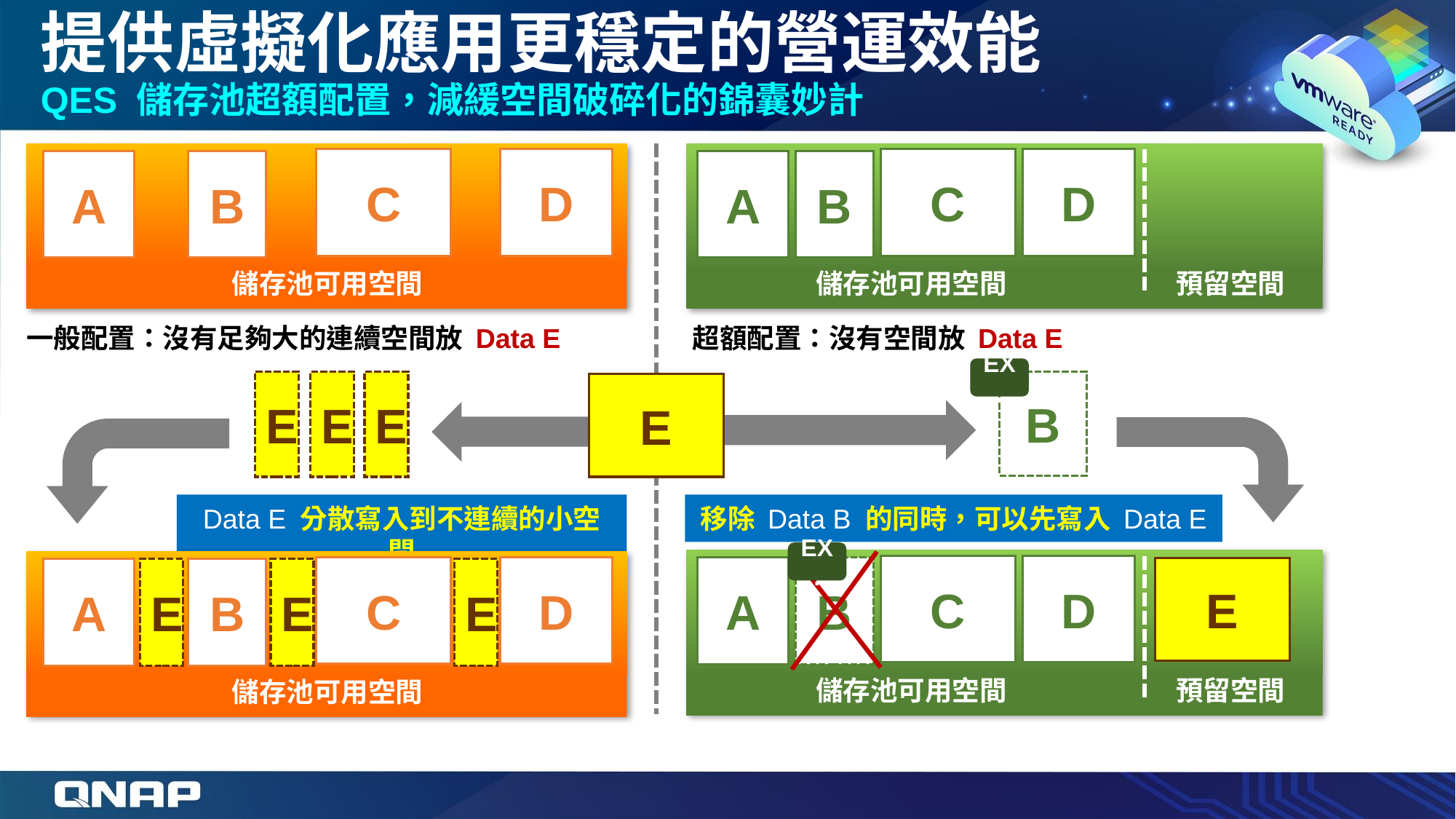

# 提供虛擬化應用更穩定的營運效能 QES 儲存池超額配置，減緩空間破碎化的錦囊妙計

C
D
C
D
A
B
A
B
儲存池可用空間
預留空間
儲存池可用空間
一般配置：沒有足夠大的連續空間放 Data E
超額配置：沒有空間放 Data E
EX.
E
E
E
B
E

Data E 分散寫入到不連續的小空間
移除 Data B 的同時，可以先寫入 Data E
EX.

C
D
C
D
A
B
E
A
E
B
E
E
儲存池可用空間
預留空間
儲存池可用空間